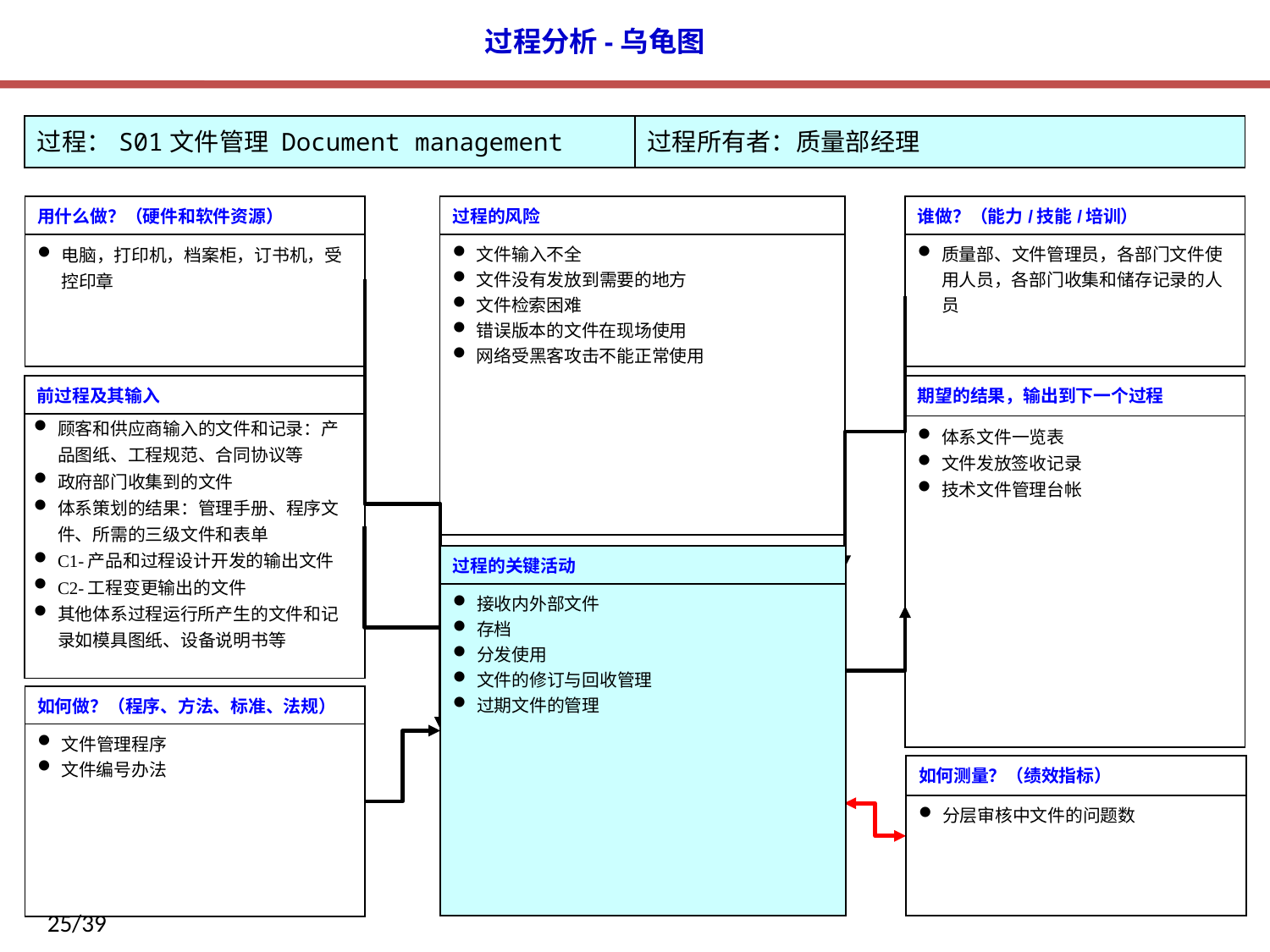

| 过程：S01文件管理 Document management | 过程所有者：质量部经理 |
| --- | --- |
| 用什么做？（硬件和软件资源） |
| --- |
| 电脑，打印机，档案柜，订书机，受控印章 |
| 过程的风险 |
| --- |
| 文件输入不全 文件没有发放到需要的地方 文件检索困难 错误版本的文件在现场使用 网络受黑客攻击不能正常使用 |
| 谁做？（能力/技能/培训） |
| --- |
| 质量部、文件管理员，各部门文件使用人员，各部门收集和储存记录的人员 |
| 前过程及其输入 |
| --- |
| 顾客和供应商输入的文件和记录：产品图纸、工程规范、合同协议等 政府部门收集到的文件 体系策划的结果：管理手册、程序文件、所需的三级文件和表单 C1-产品和过程设计开发的输出文件 C2-工程变更输出的文件 其他体系过程运行所产生的文件和记录如模具图纸、设备说明书等 |
| 期望的结果，输出到下一个过程 |
| --- |
| 体系文件一览表 文件发放签收记录 技术文件管理台帐 |
| 过程的关键活动 |
| --- |
| 接收内外部文件 存档 分发使用 文件的修订与回收管理 过期文件的管理 |
| 如何做？（程序、方法、标准、法规） |
| --- |
| 文件管理程序 文件编号办法 |
| 如何测量？（绩效指标） |
| --- |
| 分层审核中文件的问题数 |
25/39